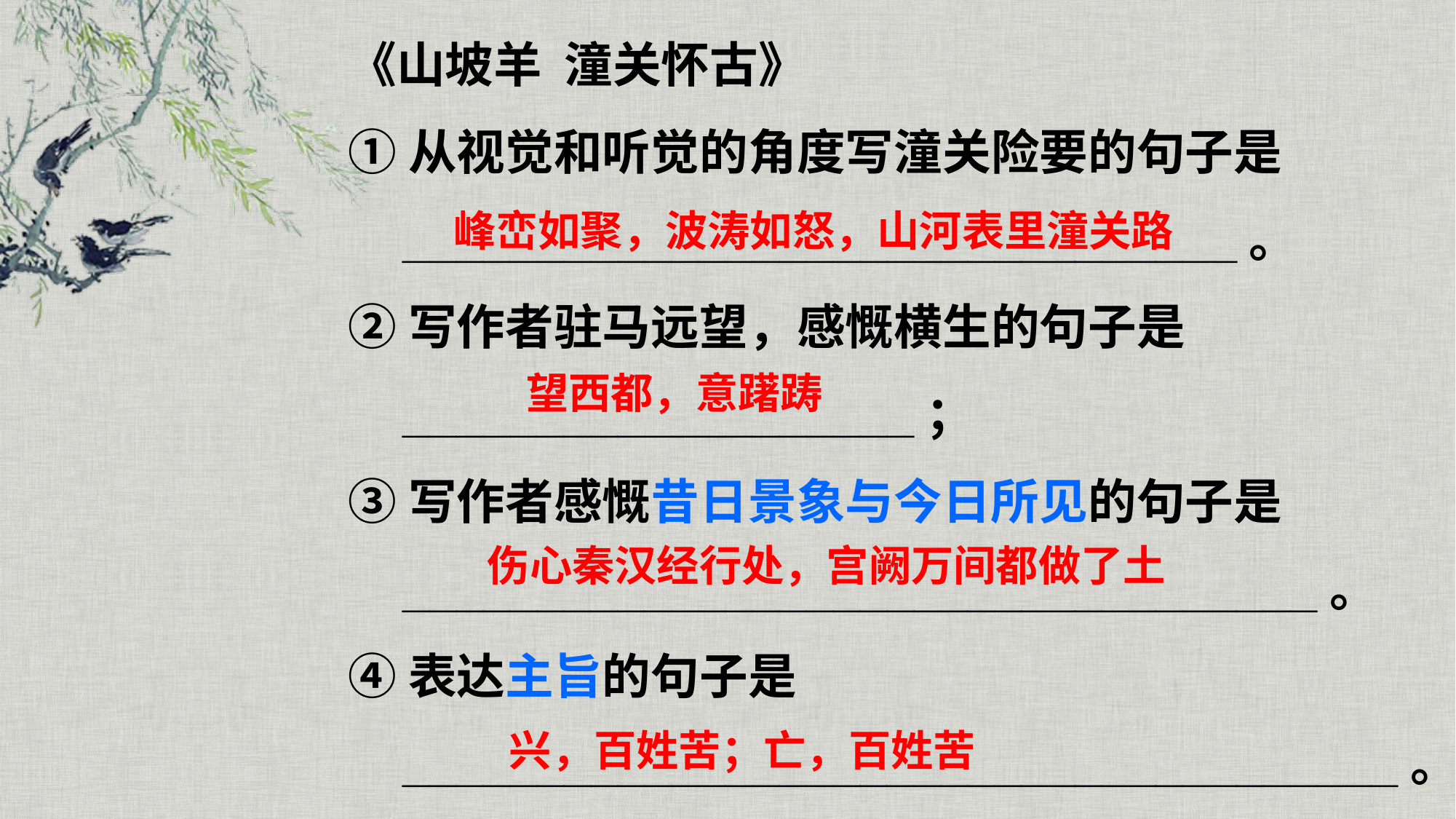

《山坡羊  潼关怀古》
①从视觉和听觉的角度写潼关险要的句子是_______________________________。
②写作者驻马远望，感慨横生的句子是___________________；
③写作者感慨昔日景象与今日所见的句子是__________________________________。
④表达主旨的句子是_____________________________________。
峰峦如聚，波涛如怒，山河表里潼关路
    望西都，意躇踌
伤心秦汉经行处，宫阙万间都做了土
兴，百姓苦；亡，百姓苦